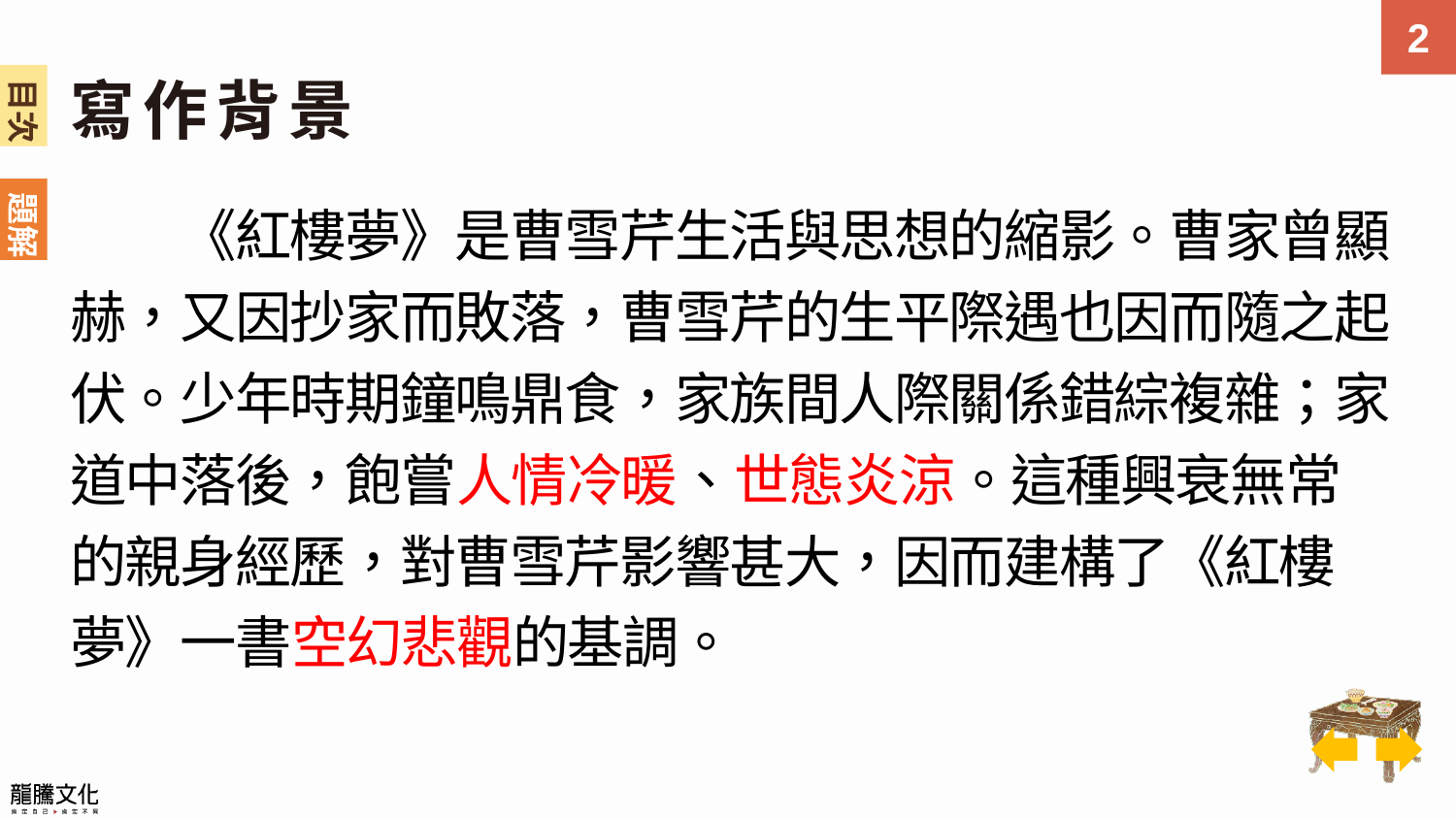

寫作背景
　　《紅樓夢》是曹雪芹生活與思想的縮影。曹家曾顯赫，又因抄家而敗落，曹雪芹的生平際遇也因而隨之起伏。少年時期鐘鳴鼎食，家族間人際關係錯綜複雜；家道中落後，飽嘗人情冷暖、世態炎涼。這種興衰無常的親身經歷，對曹雪芹影響甚大，因而建構了《紅樓夢》一書空幻悲觀的基調。